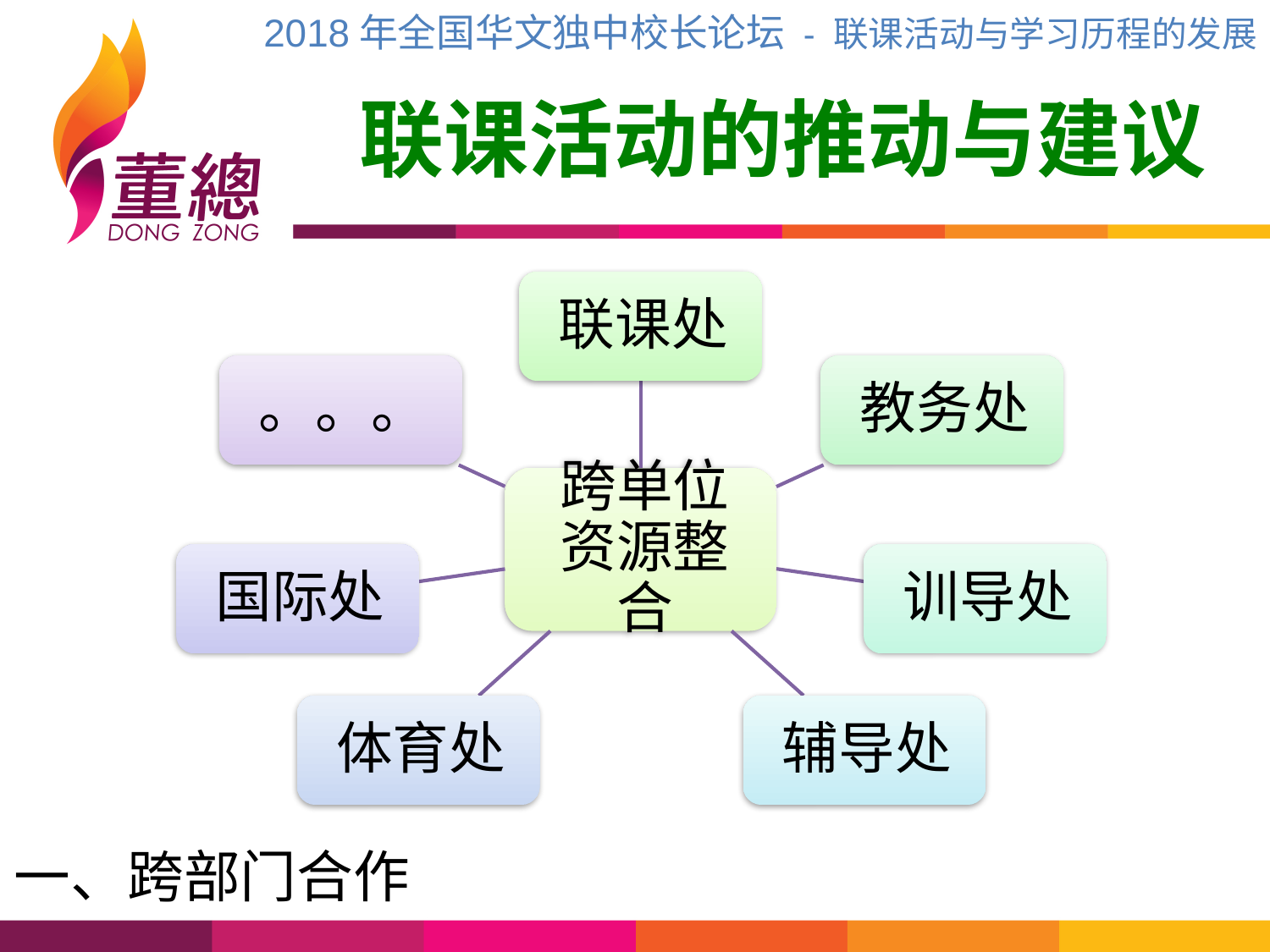

2018年全国华文独中校长论坛 - 联课活动与学习历程的发展
联课活动的推动与建议
跨单位
资源整合
联课处
教务处
训导处
辅导处
体育处
国际处
。。。
一、跨部门合作